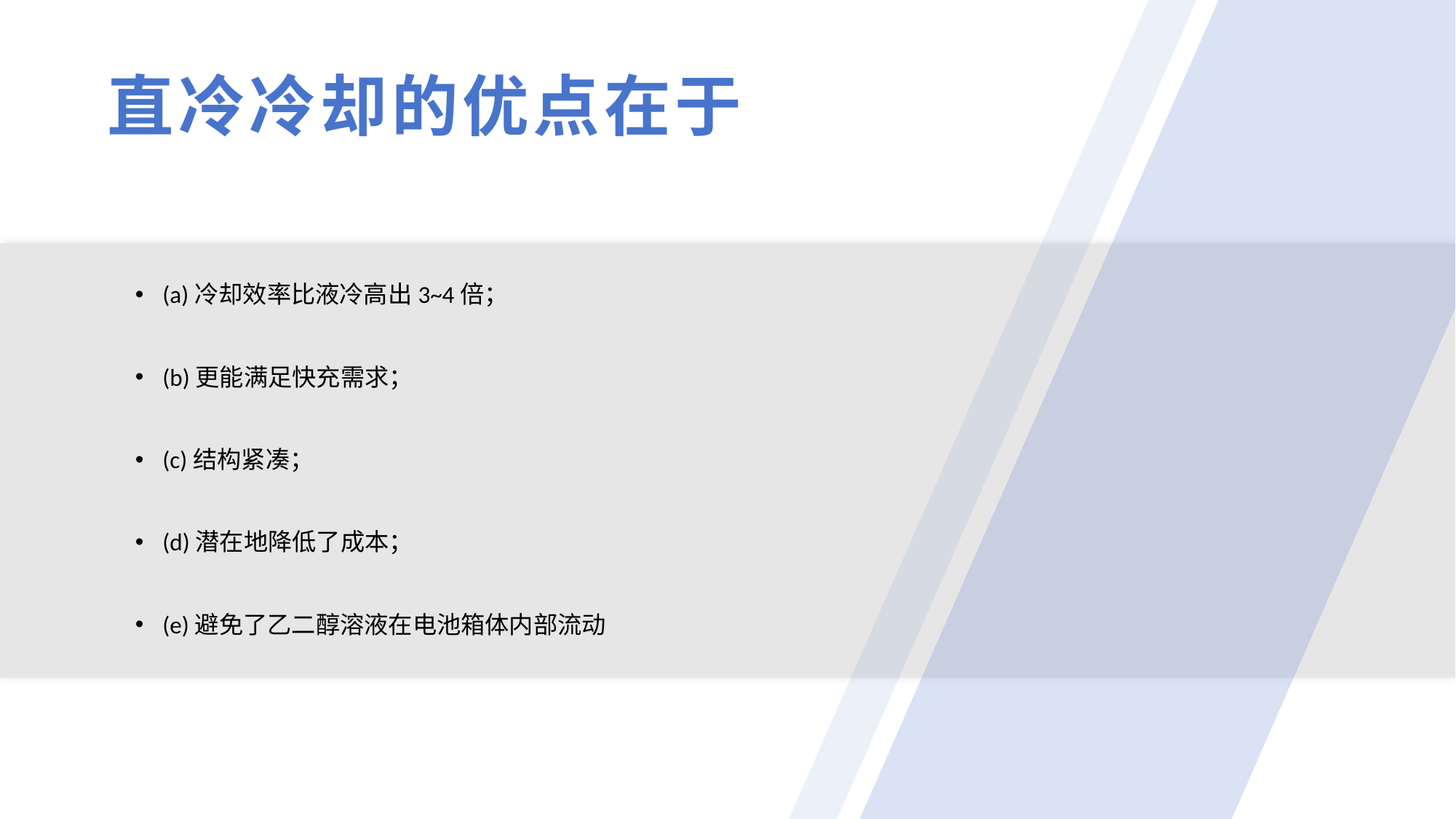

直冷冷却的优点在于

(a)冷却效率比液冷高出3~4倍；

(b)更能满足快充需求；

(c)结构紧凑；

(d)潜在地降低了成本；

(e)避免了乙二醇溶液在电池箱体内部流动